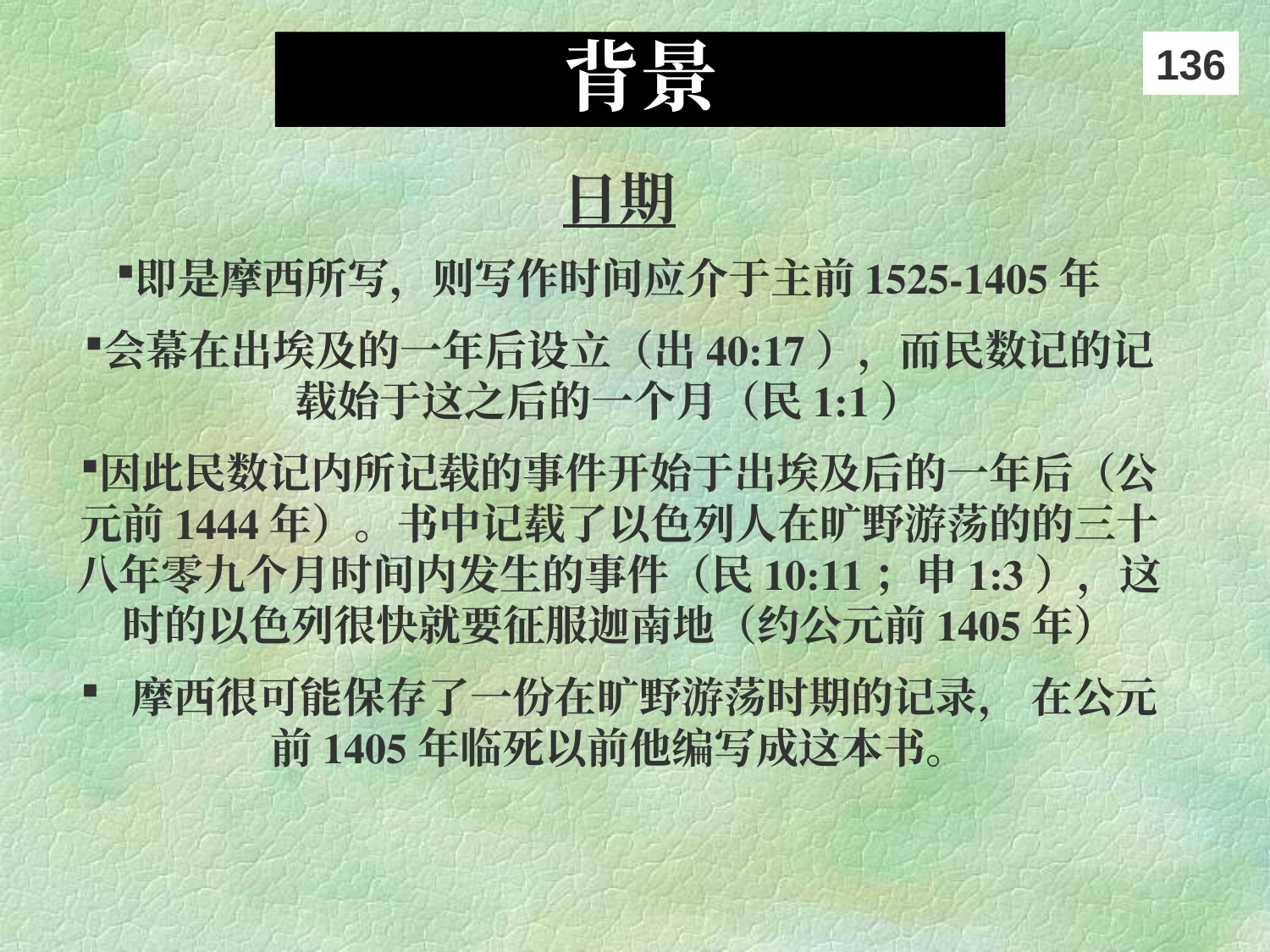

背景
136
日期
即是摩西所写，则写作时间应介于主前1525-1405年
会幕在出埃及的一年后设立（出40:17），而民数记的记载始于这之后的一个月（民1:1）
因此民数记内所记载的事件开始于出埃及后的一年后（公元前1444年）。书中记载了以色列人在旷野游荡的的三十八年零九个月时间内发生的事件（民10:11；申1:3），这时的以色列很快就要征服迦南地（约公元前1405年）
  摩西很可能保存了一份在旷野游荡时期的记录， 在公元前1405年临死以前他编写成这本书。